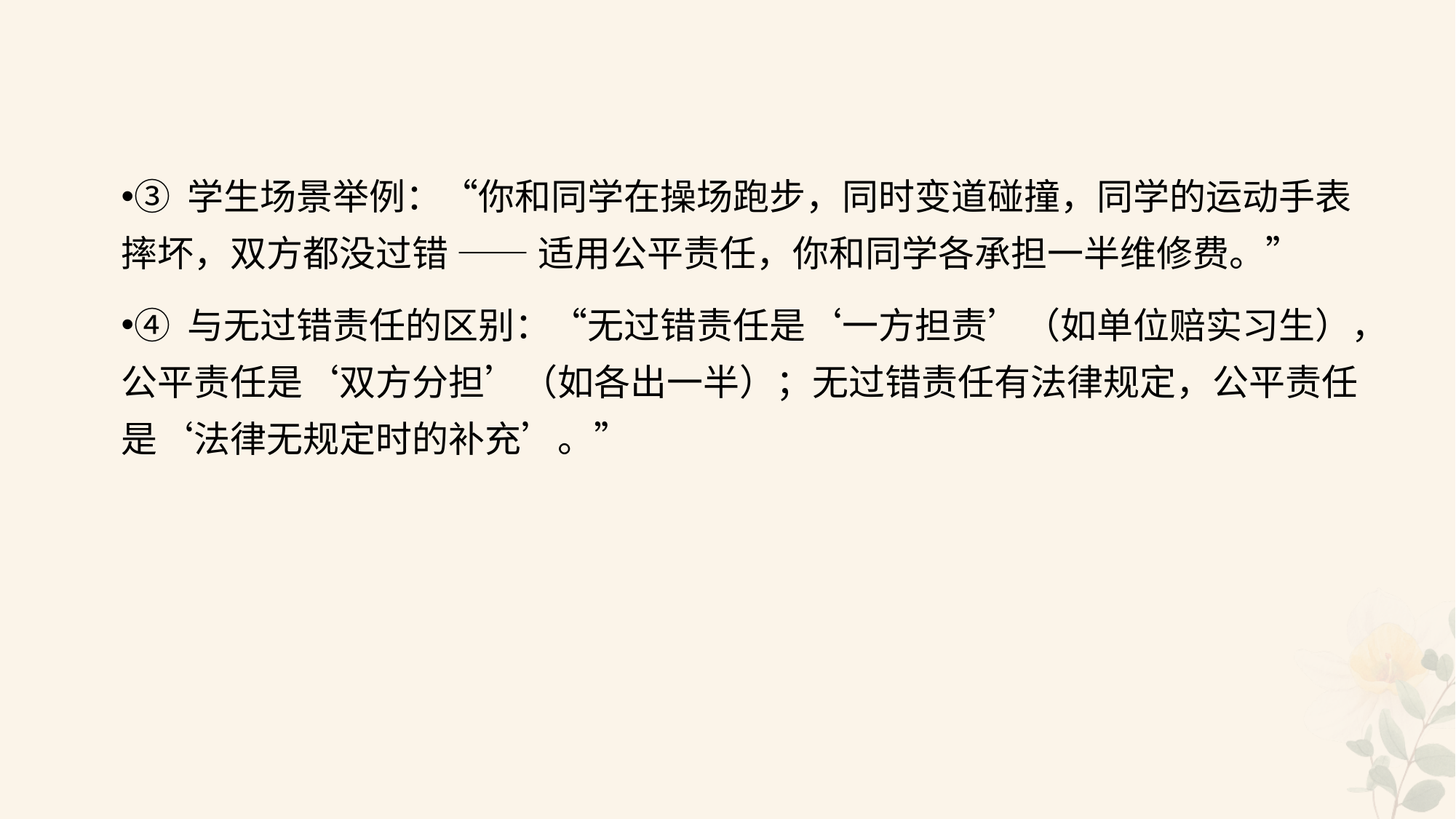

#
③ 学生场景举例：“你和同学在操场跑步，同时变道碰撞，同学的运动手表摔坏，双方都没过错 —— 适用公平责任，你和同学各承担一半维修费。”
④ 与无过错责任的区别：“无过错责任是‘一方担责’（如单位赔实习生），公平责任是‘双方分担’（如各出一半）；无过错责任有法律规定，公平责任是‘法律无规定时的补充’。”